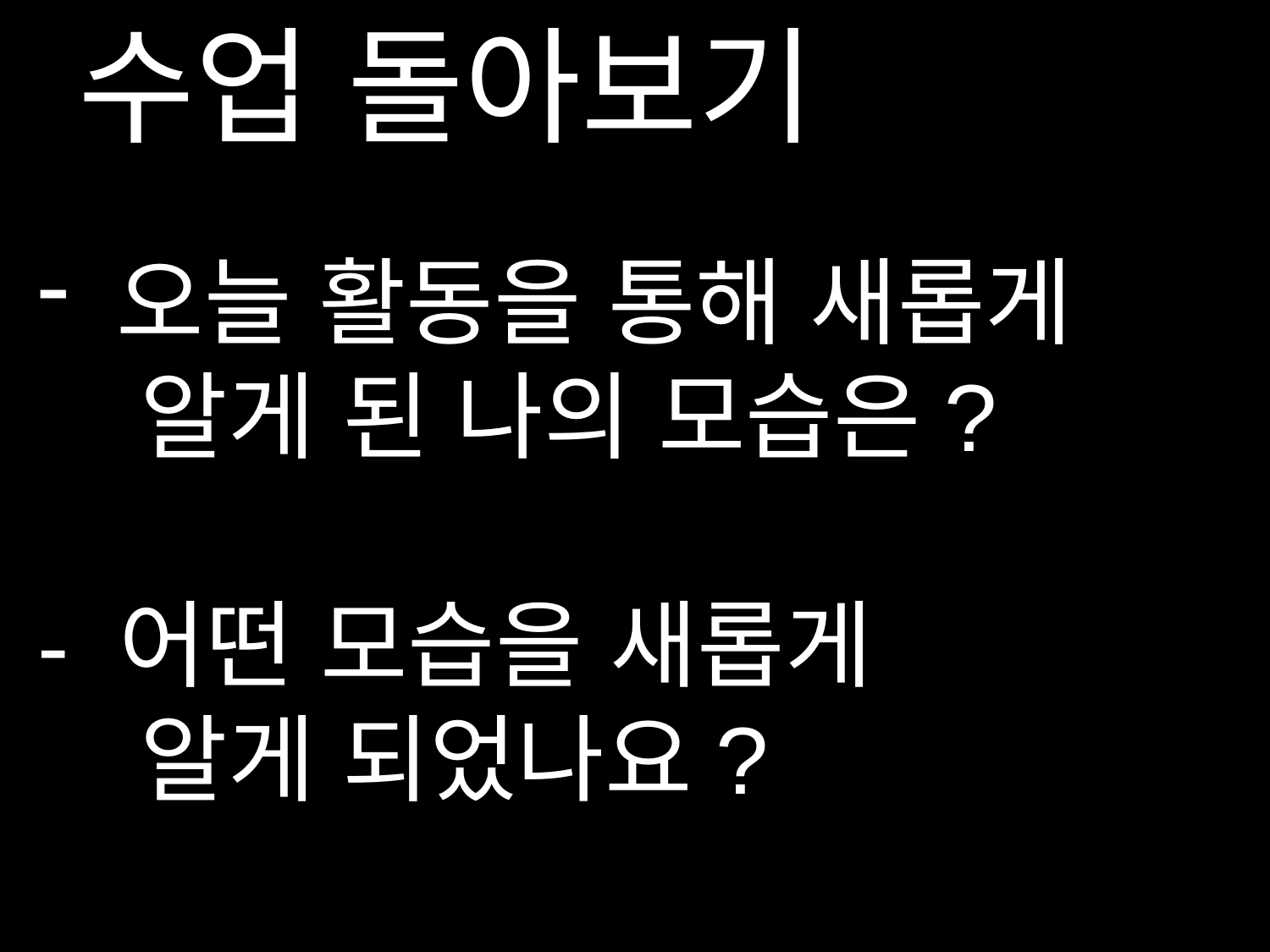

수업 돌아보기
오늘 활동을 통해 새롭게
   알게 된 나의 모습은?

- 어떤 모습을 새롭게
   알게 되었나요?